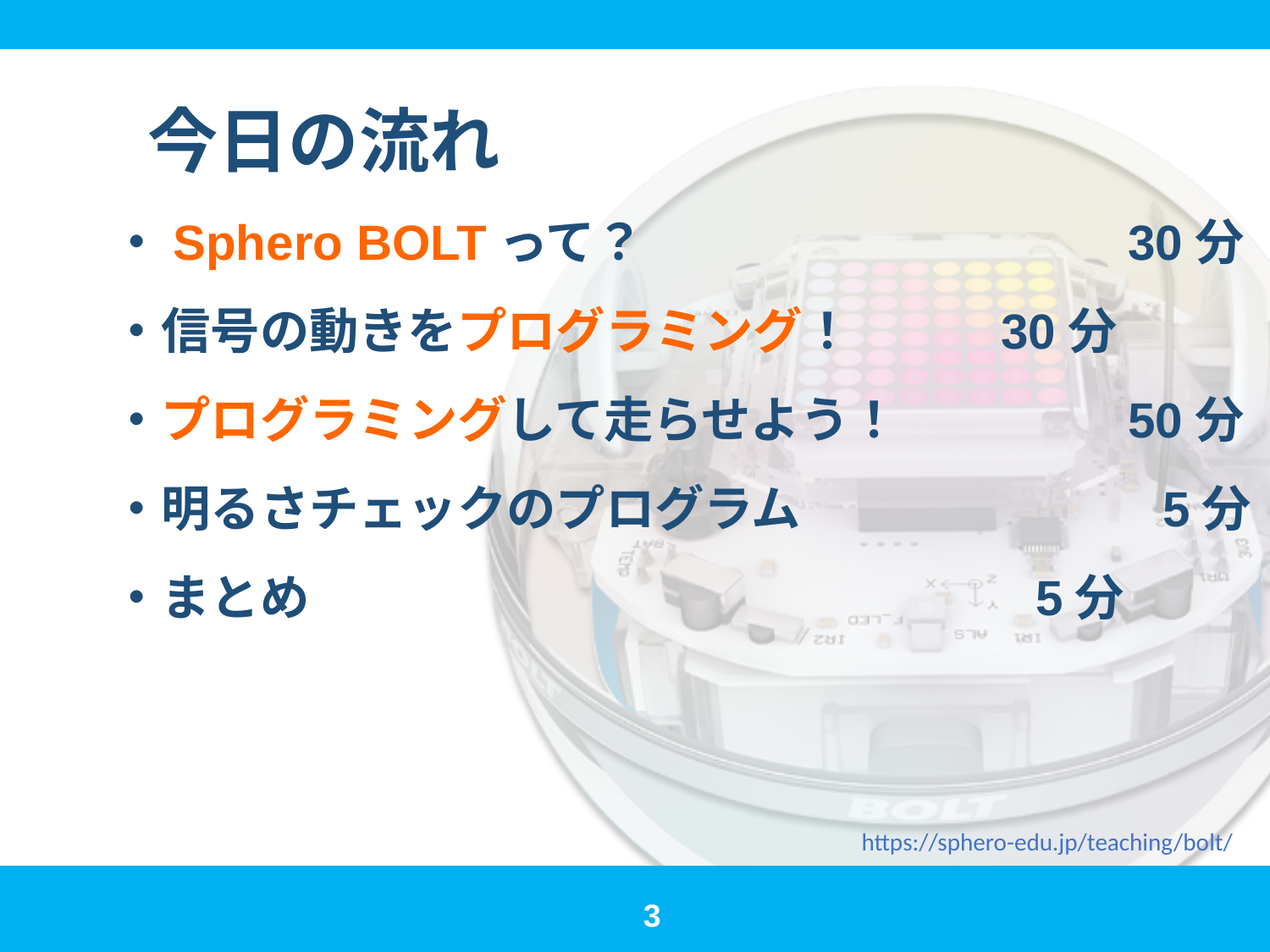

# 今日の流れ
・Sphero BOLTって？				30分
・信号の動きをプログラミング！		30分
・プログラミングして走らせよう！		50分
・明るさチェックのプログラム			  5分
・まとめ						  5分

3